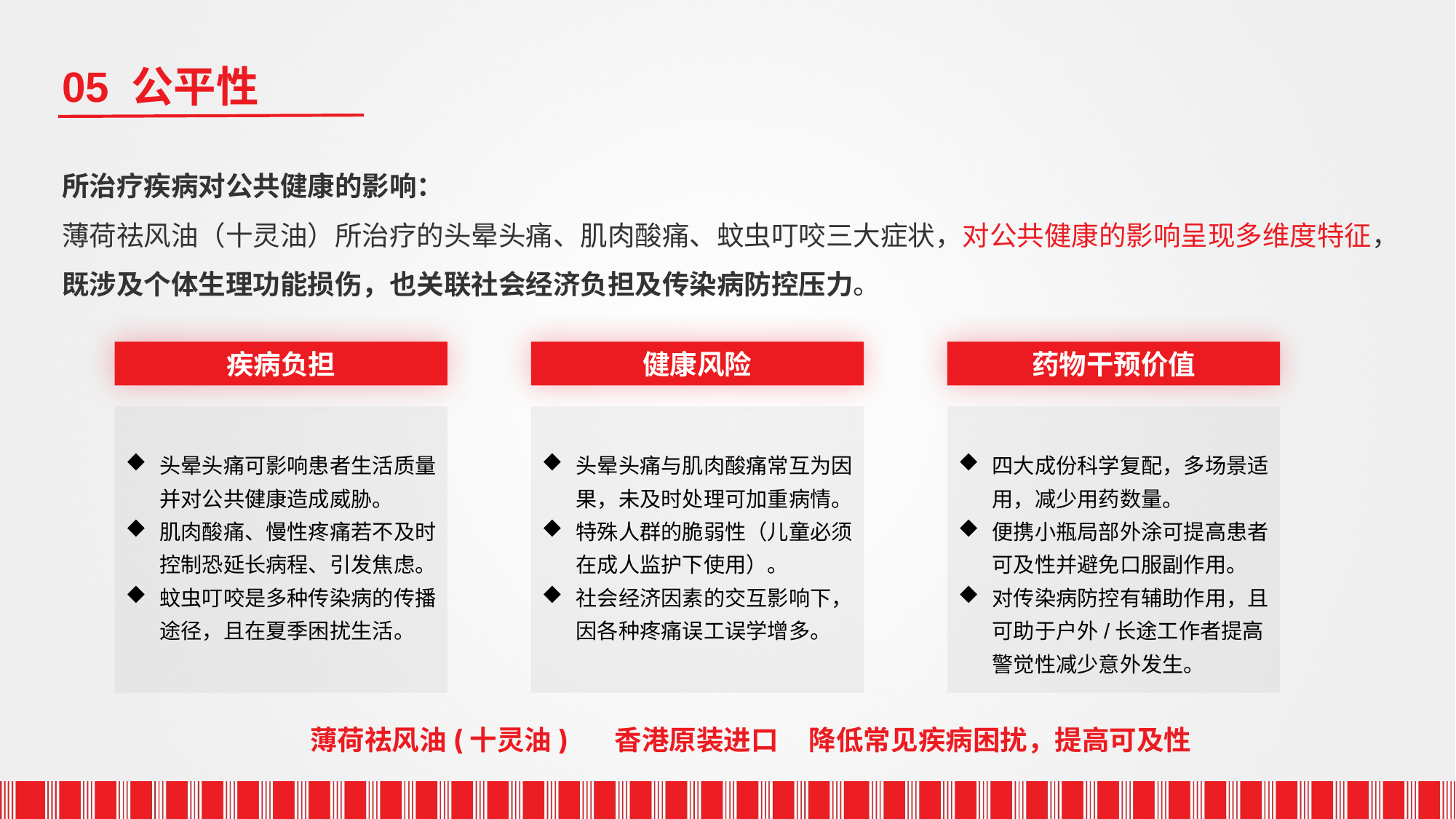

05 公平性
所治疗疾病对公共健康的影响：
薄荷祛风油（十灵油）所治疗的头晕头痛、肌肉酸痛、蚊虫叮咬三大症状，对公共健康的影响呈现多维度特征，既涉及个体生理功能损伤，也关联社会经济负担及传染病防控压力。
疾病负担

头晕头痛可影响患者生活质量并对公共健康造成威胁。
肌肉酸痛、慢性疼痛若不及时控制恐延长病程、引发焦虑。
蚊虫叮咬是多种传染病的传播途径，且在夏季困扰生活。
健康风险

头晕头痛与肌肉酸痛常互为因果，未及时处理可加重病情。
特殊人群的脆弱性（儿童必须在成人监护下使用）。
社会经济因素的交互影响下，因各种疼痛误工误学增多。
药物干预价值

四大成份科学复配，多场景适用，减少用药数量。
便携小瓶局部外涂可提高患者可及性并避免口服副作用。
对传染病防控有辅助作用，且可助于户外/长途工作者提高警觉性减少意外发生。
薄荷祛风油(十灵油)      香港原装进口     降低常见疾病困扰，提高可及性